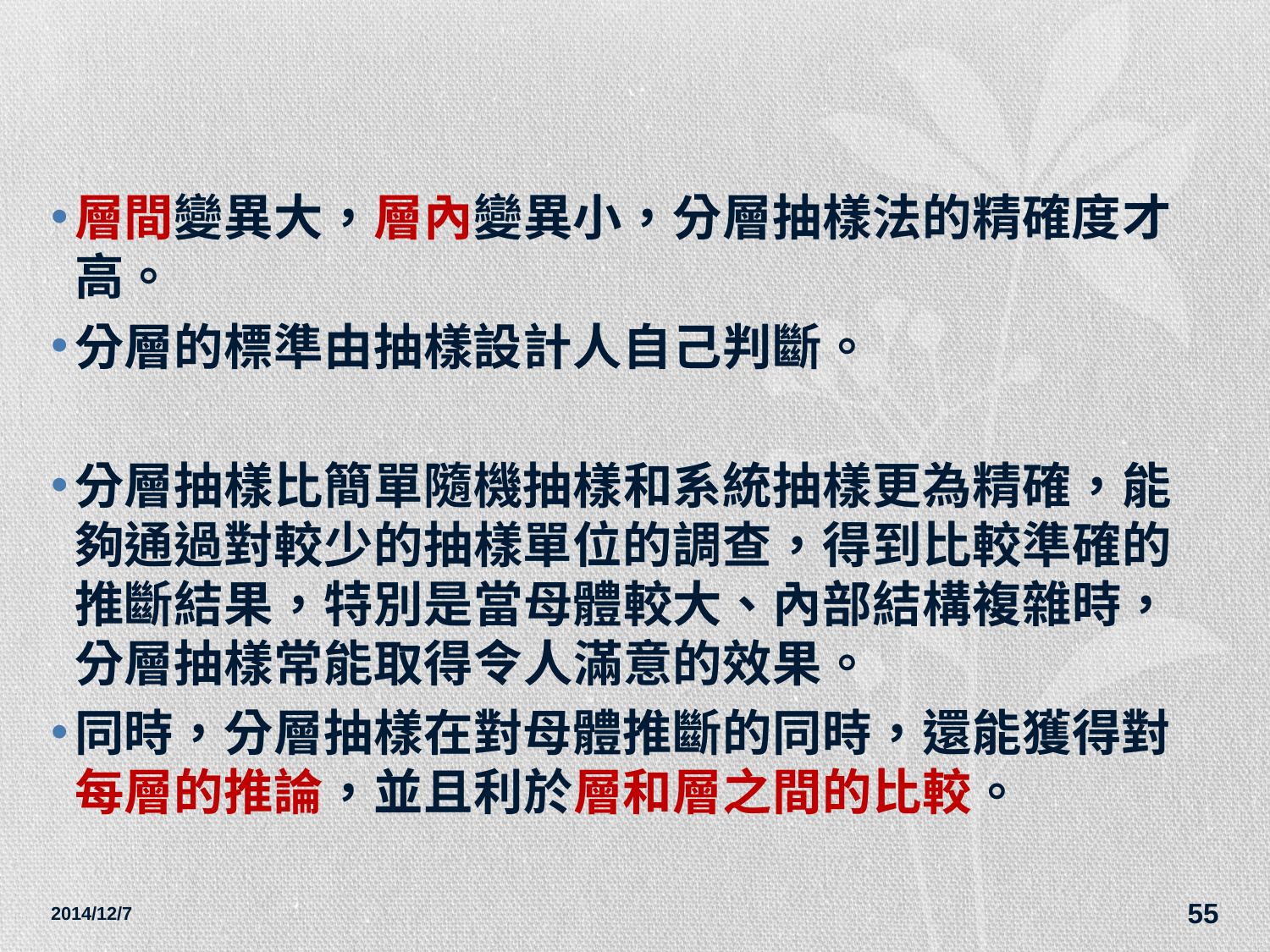

#
層間變異大，層內變異小，分層抽樣法的精確度才高。
分層的標準由抽樣設計人自己判斷。

分層抽樣比簡單隨機抽樣和系統抽樣更為精確，能夠通過對較少的抽樣單位的調查，得到比較準確的推斷結果，特別是當母體較大、內部結構複雜時，分層抽樣常能取得令人滿意的效果。
同時，分層抽樣在對母體推斷的同時，還能獲得對每層的推論，並且利於層和層之間的比較。

2014/12/7
55